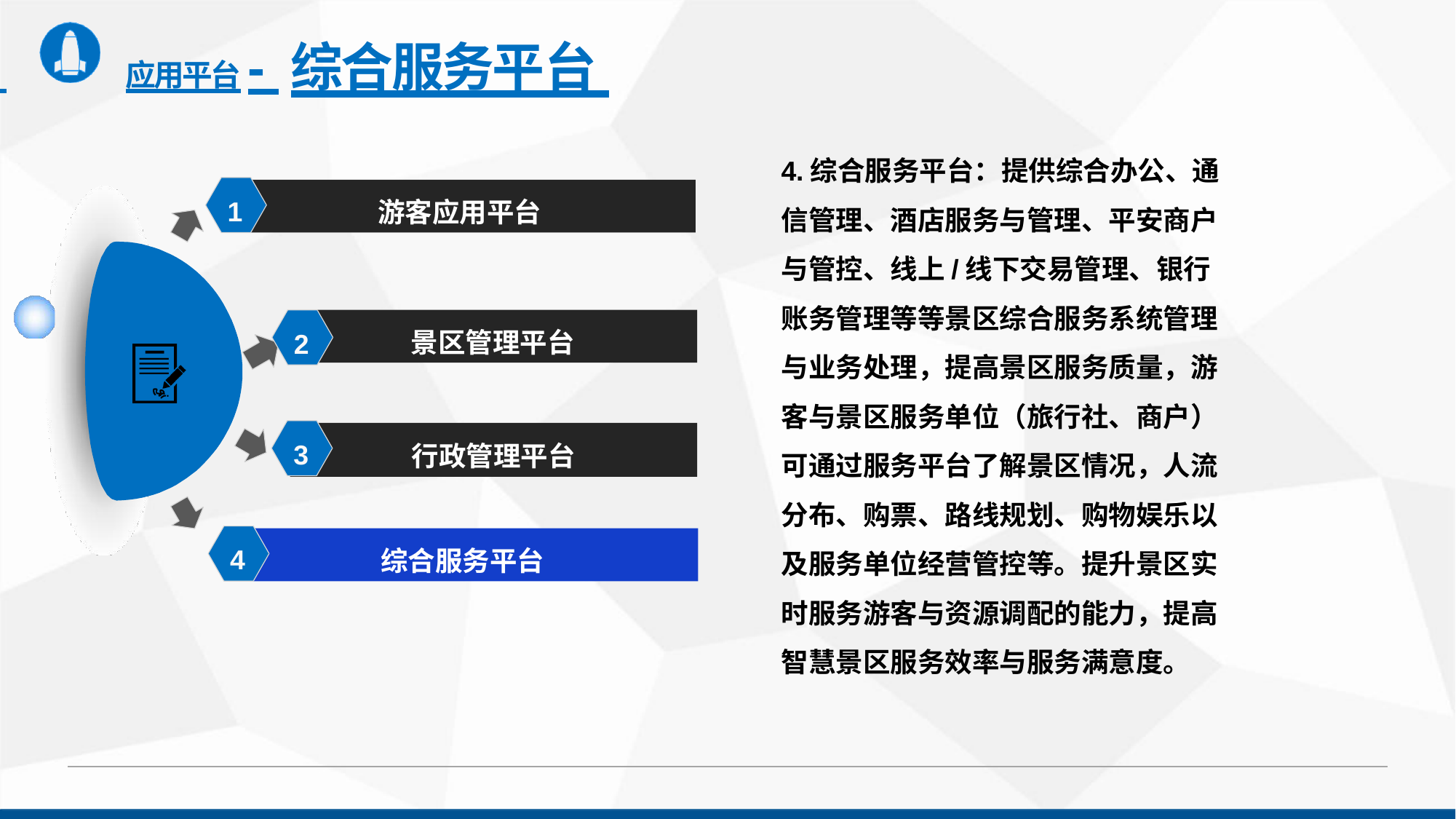

# 应用平台- 综合服务平台
4.综合服务平台：提供综合办公、通 信管理、酒店服务与管理、平安商户 与管控、线上/线下交易管理、银行 账务管理等等景区综合服务系统管理 与业务处理，提高景区服务质量，游 客与景区服务单位（旅行社、商户） 可通过服务平台了解景区情况，人流 分布、购票、路线规划、购物娱乐以 及服务单位经营管控等。提升景区实 时服务游客与资源调配的能力，提高 智慧景区服务效率与服务满意度。

1
游客应用平台

景区管理平台
2

3
行政管理平台

4
综合服务平台